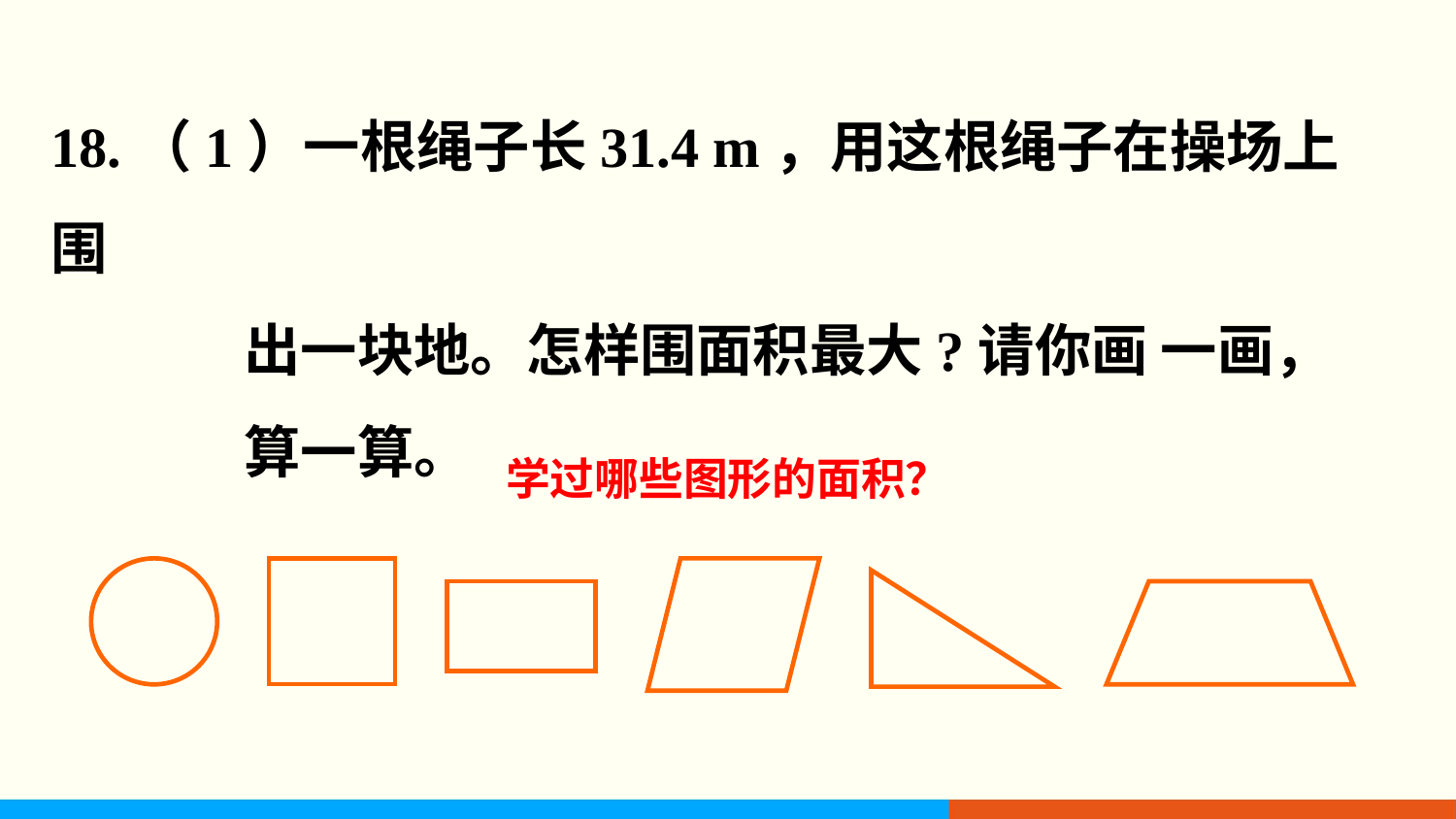

18.（1）一根绳子长31.4 m，用这根绳子在操场上围
              出一块地。怎样围面积最大?请你画 一画，
              算一算。
学过哪些图形的面积？